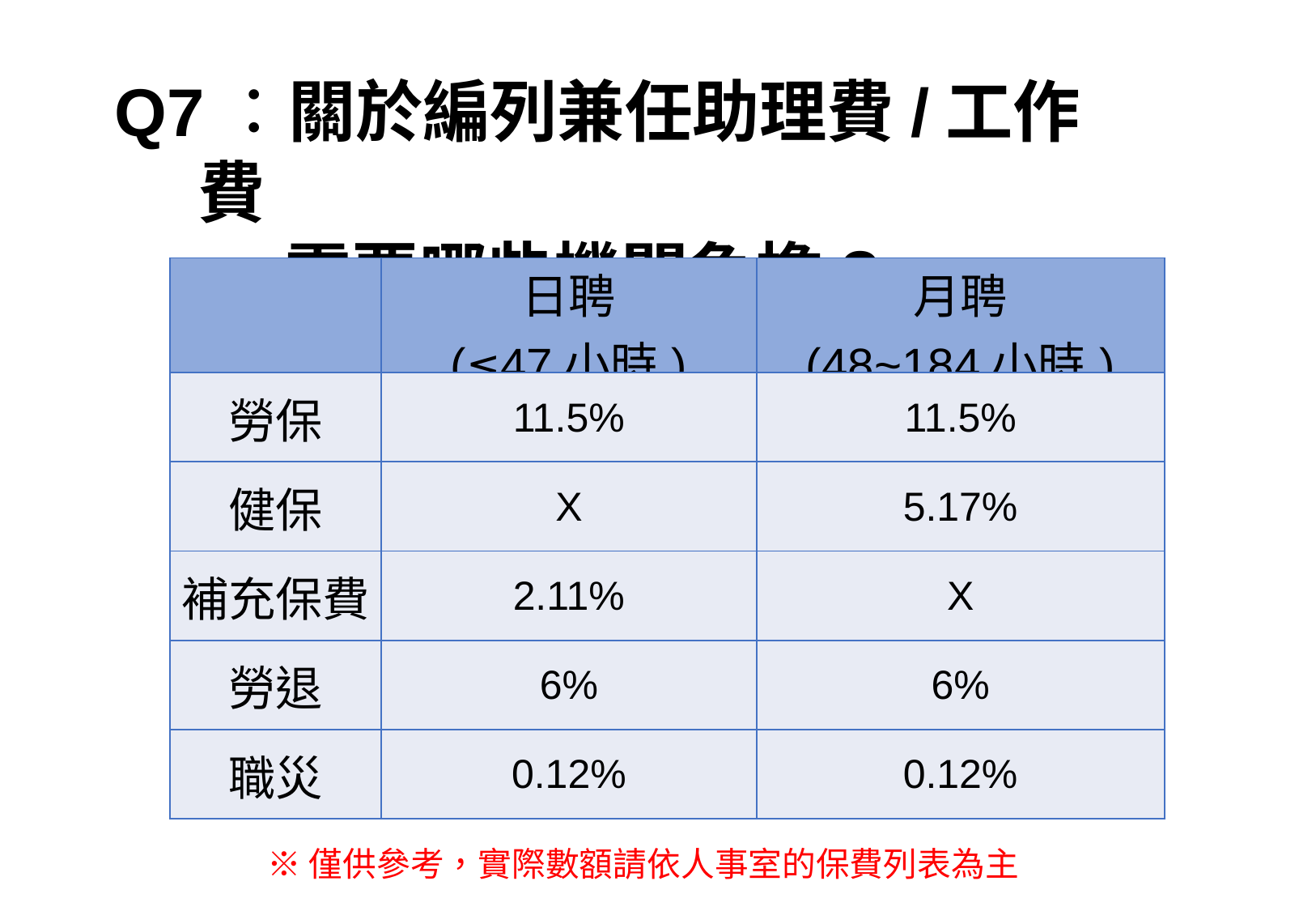

Q7：關於編列兼任助理費/工作費
          需要哪些機關負擔?
|  | 日聘 (≦47小時) | 月聘 (48~184小時) |
| --- | --- | --- |
| 勞保 | 11.5% | 11.5% |
| 健保 | X | 5.17% |
| 補充保費 | 2.11% | X |
| 勞退 | 6% | 6% |
| 職災 | 0.12% | 0.12% |
※僅供參考，實際數額請依人事室的保費列表為主